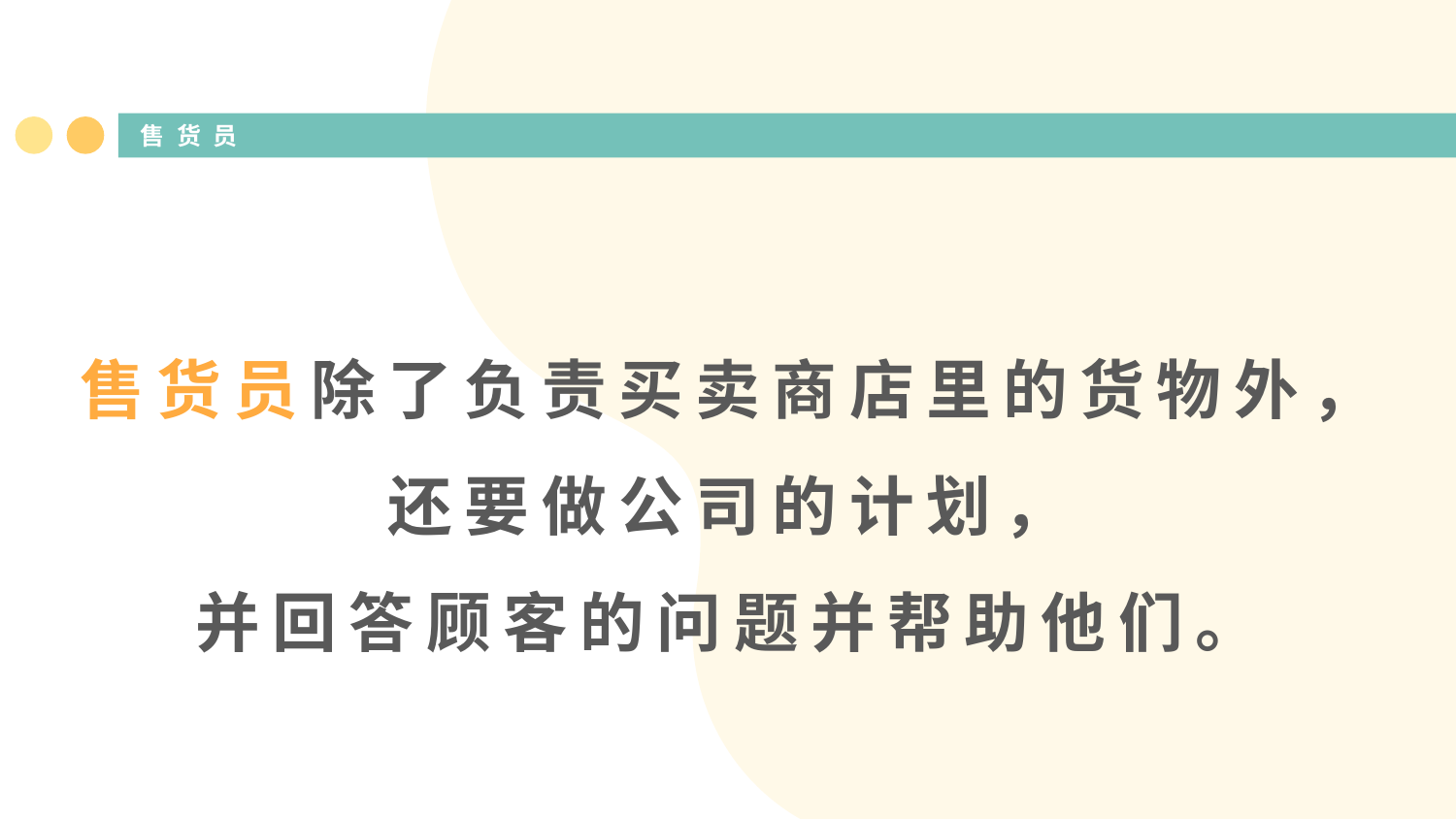

# 售货员
售货员除了负责买卖商店里的货物外，
还要做公司的计划，
并回答顾客的问题并帮助他们。